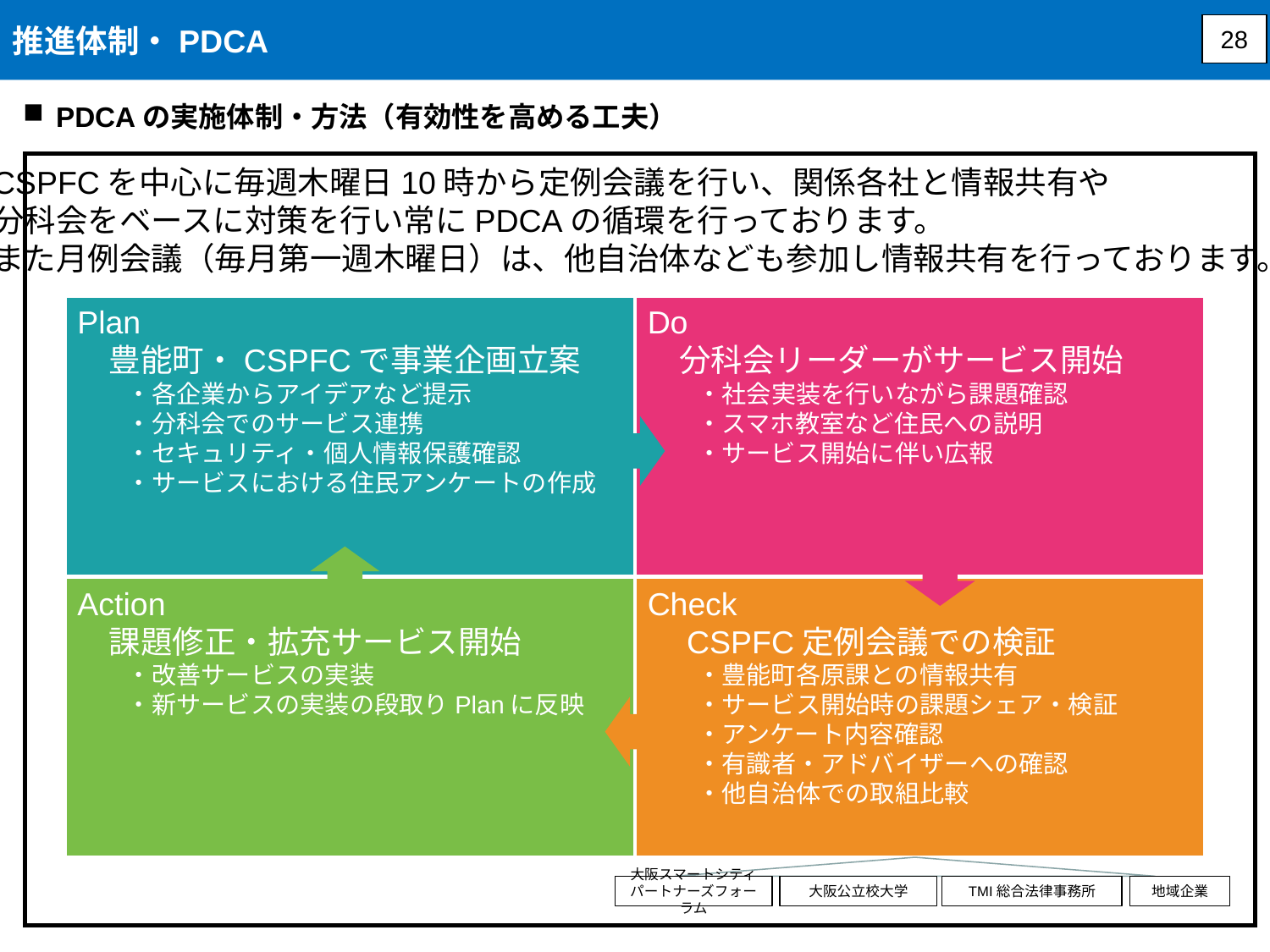

推進体制・PDCA
28
PDCAの実施体制・方法（有効性を高める工夫）

CSPFCを中心に毎週木曜日10時から定例会議を行い、関係各社と情報共有や
分科会をベースに対策を行い常にPDCAの循環を行っております。
また月例会議（毎月第一週木曜日）は、他自治体なども参加し情報共有を行っております。
Plan
　豊能町・CSPFCで事業企画立案
　　・各企業からアイデアなど提示
　　・分科会でのサービス連携
　　・セキュリティ・個人情報保護確認
　　・サービスにおける住民アンケートの作成
Do
　分科会リーダーがサービス開始
　　・社会実装を行いながら課題確認
　　・スマホ教室など住民への説明
　　・サービス開始に伴い広報

Action
　課題修正・拡充サービス開始
　　・改善サービスの実装
　　・新サービスの実装の段取りPlanに反映

Check
　CSPFC定例会議での検証
　　・豊能町各原課との情報共有
　　・サービス開始時の課題シェア・検証
　　・アンケート内容確認
　　・有識者・アドバイザーへの確認
　　・他自治体での取組比較

大阪スマートシティパートナーズフォーラム
大阪公立校大学
TMI総合法律事務所
地域企業